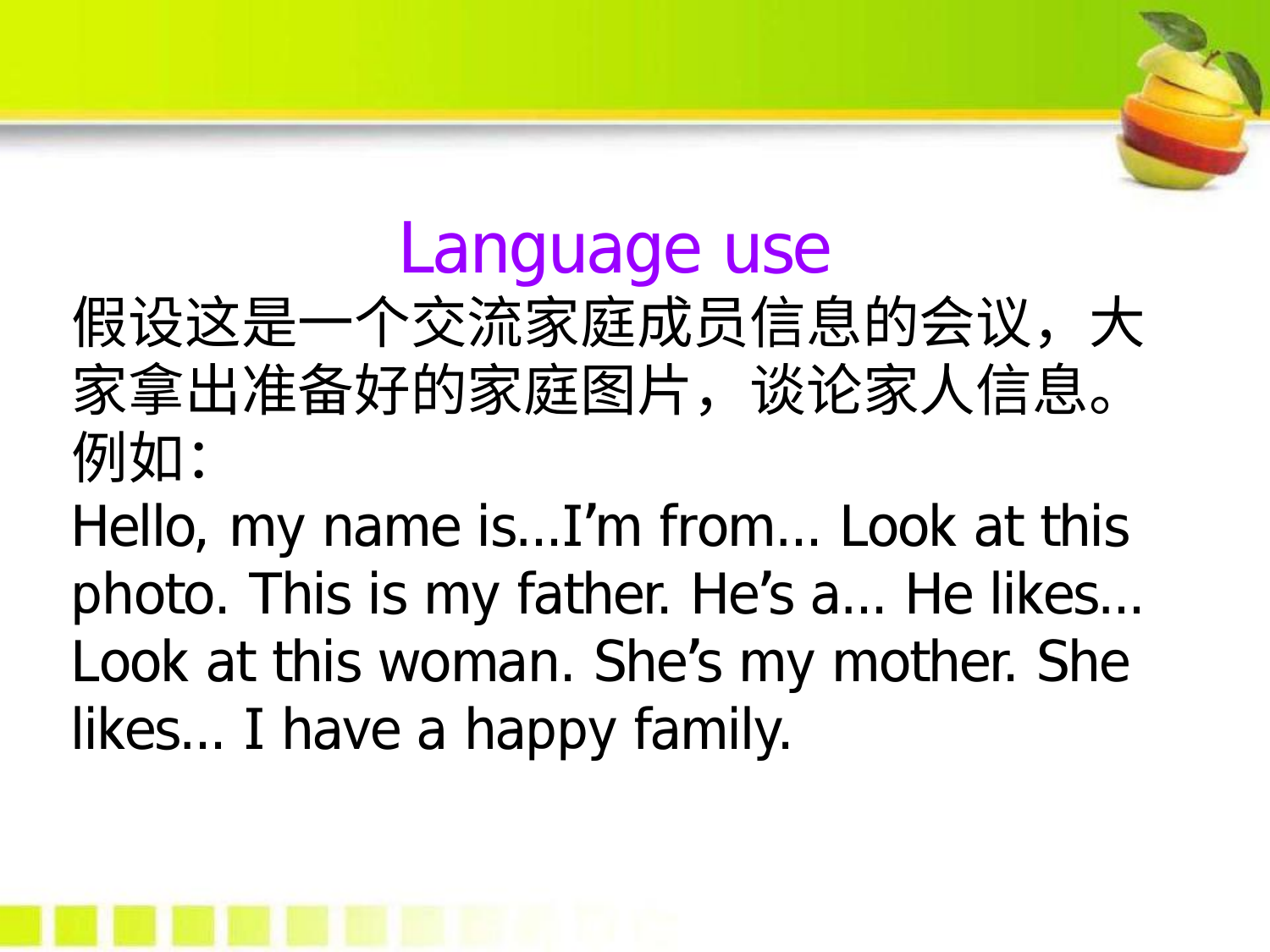

Language use
假设这是一个交流家庭成员信息的会议，大家拿出准备好的家庭图片，谈论家人信息。
例如：
Hello, my name is…I’m from… Look at this photo. This is my father. He’s a… He likes… Look at this woman. She’s my mother. She likes… I have a happy family.